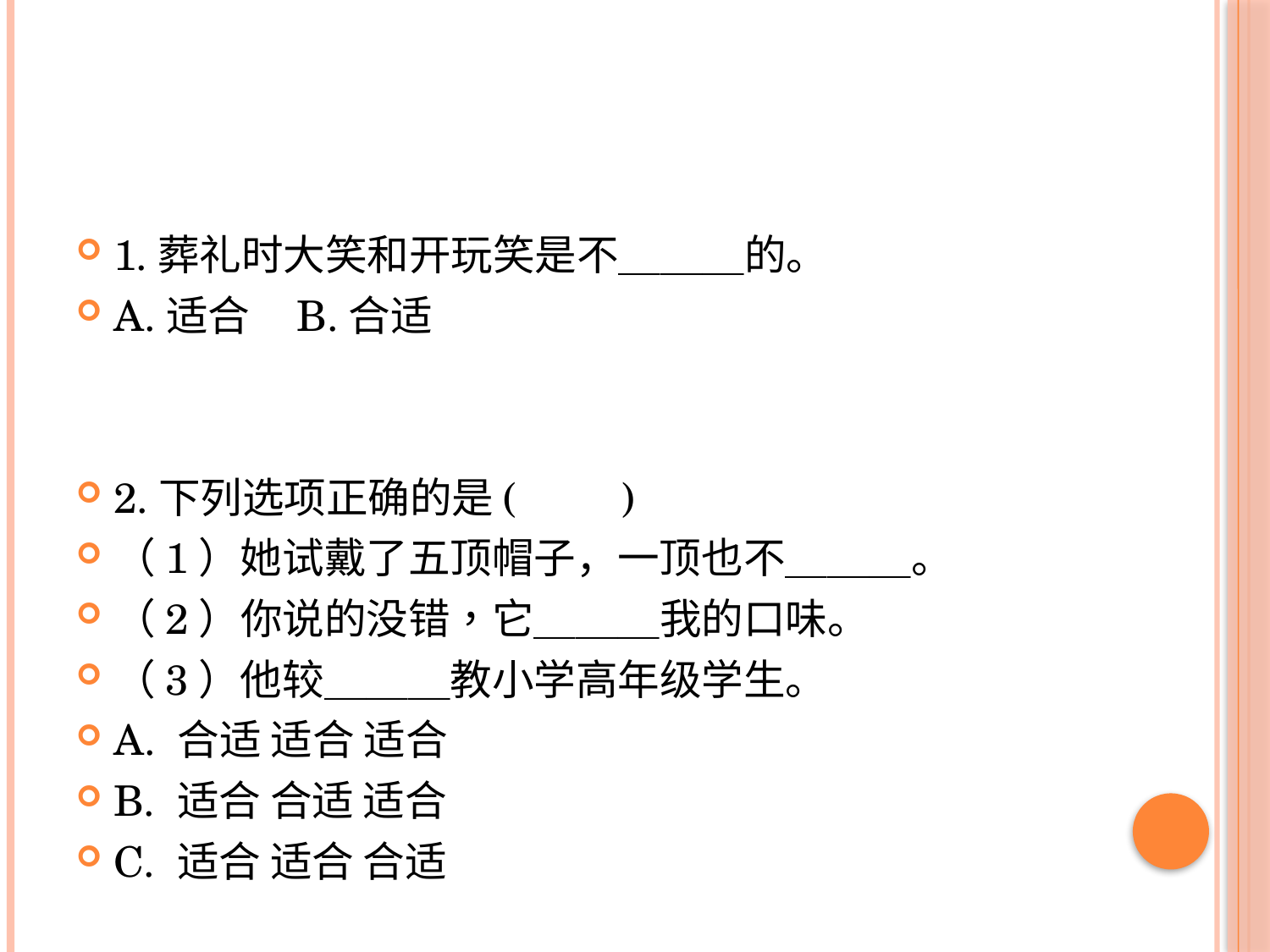

#
1.葬礼时大笑和开玩笑是不＿＿＿的。
A.适合    B.合适

2.下列选项正确的是(　　)
（1）她试戴了五顶帽子，一顶也不＿＿＿。
（2）你说的没错，它＿＿＿我的口味。
（3）他较＿＿＿教小学高年级学生。
A. 合适 适合 适合
B. 适合 合适 适合
C. 适合 适合 合适